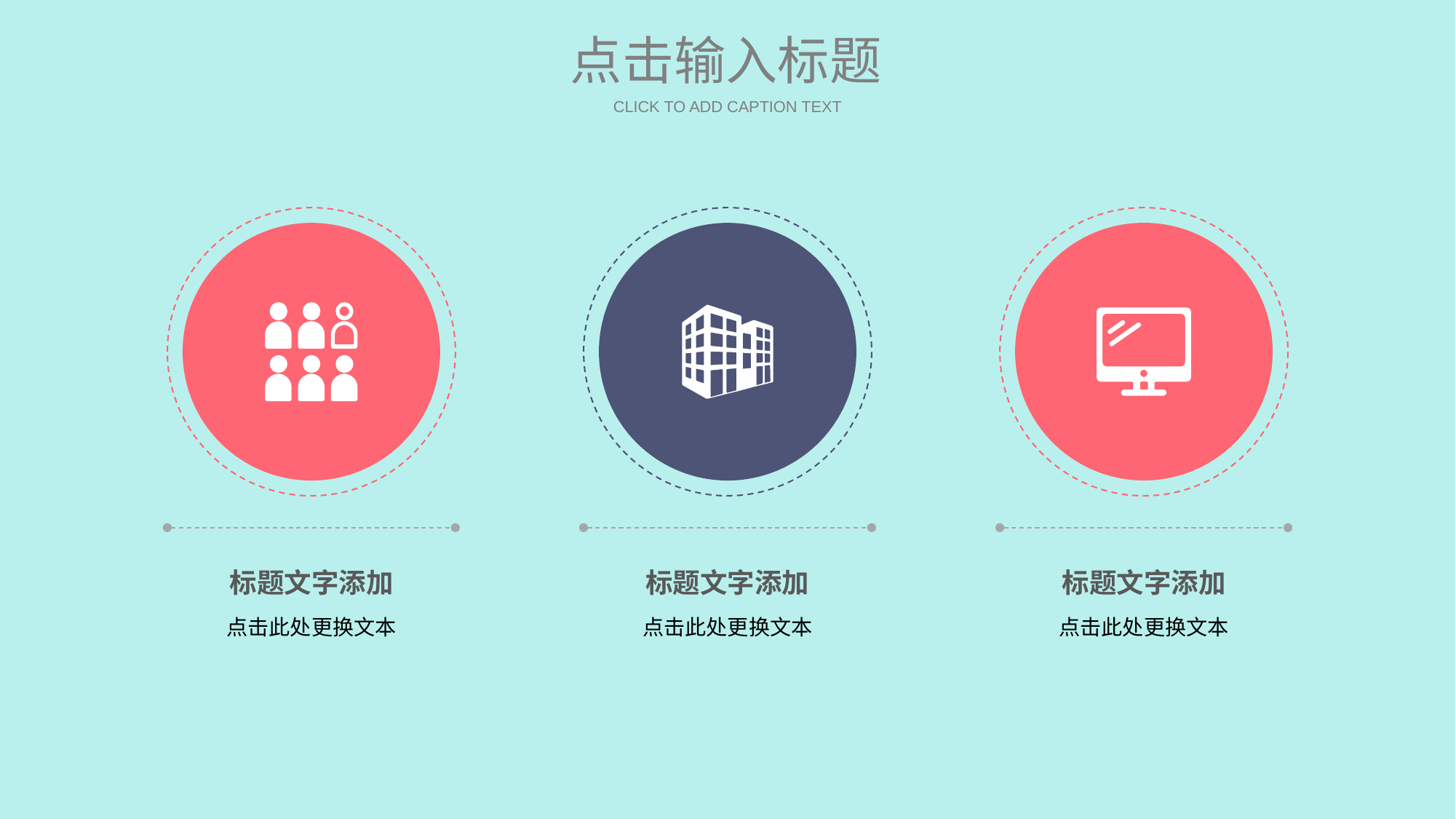

点击输入标题
CLICK TO ADD CAPTION TEXT

标题文字添加
点击此处更换文本
标题文字添加
点击此处更换文本
标题文字添加
点击此处更换文本